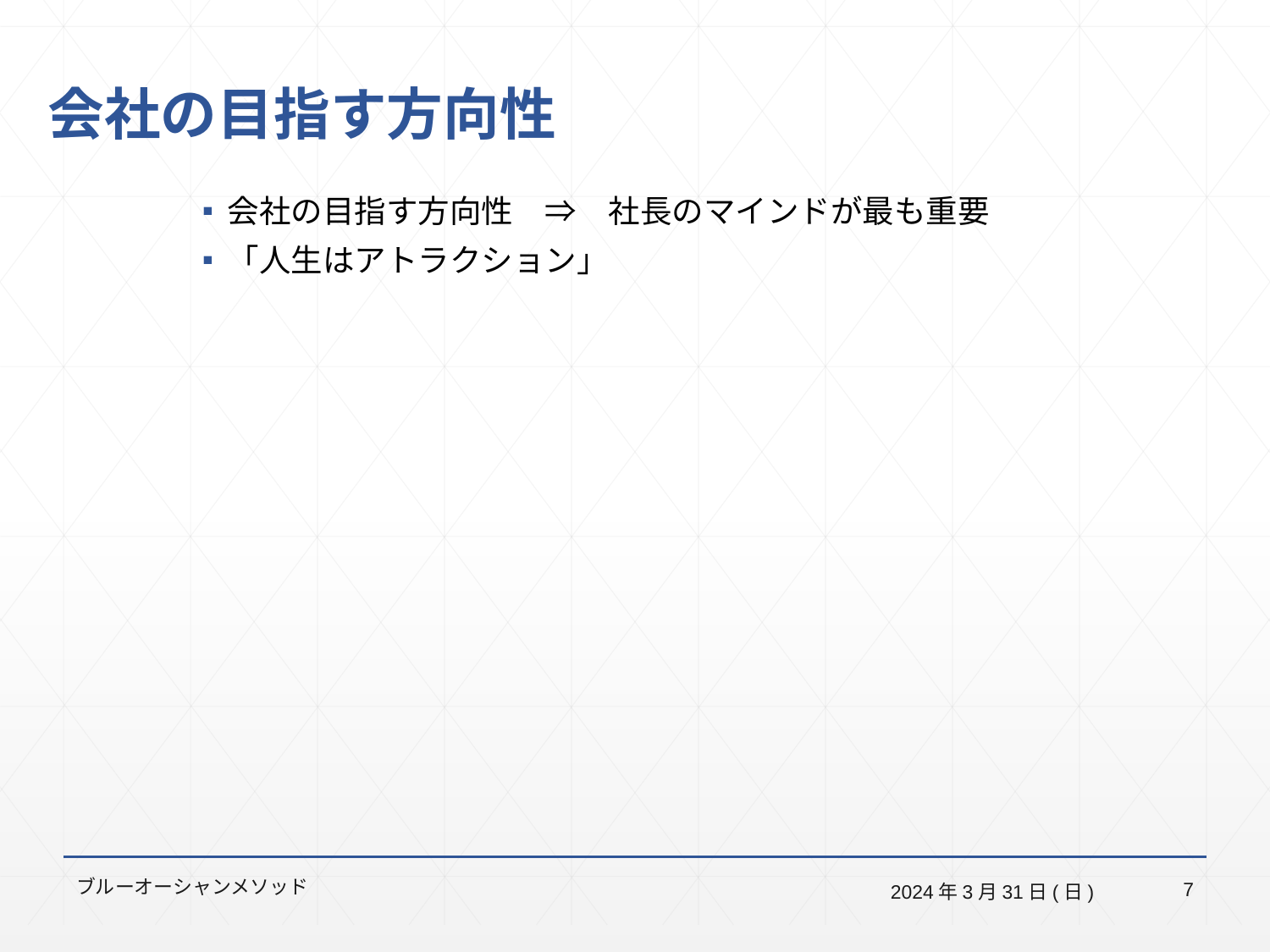

# 会社の目指す方向性
会社の目指す方向性　⇒　社長のマインドが最も重要
「人生はアトラクション」

2024年3月31日(日)
ブルーオーシャンメソッド
7